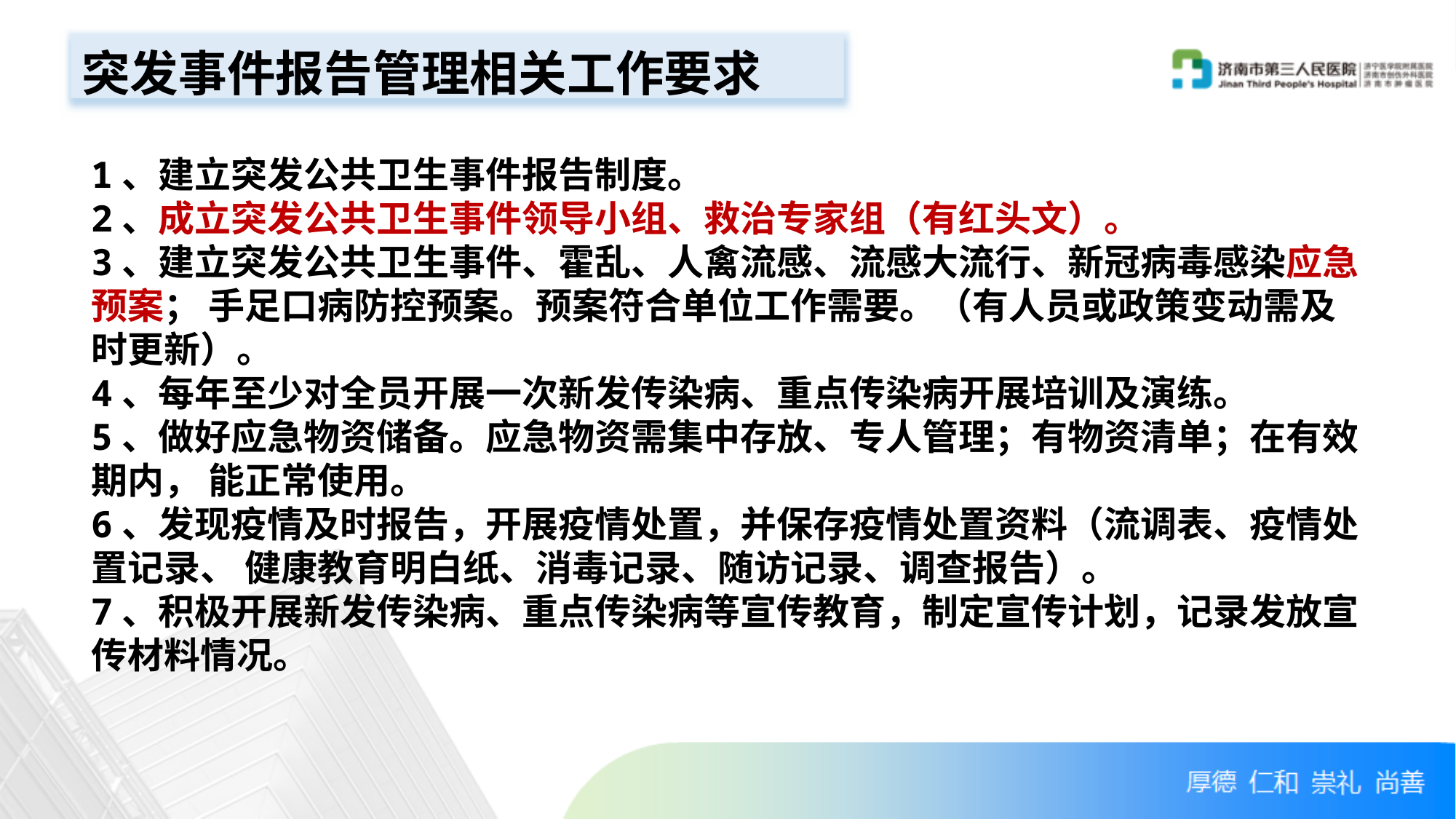

突发事件报告管理相关工作要求
1、建立突发公共卫生事件报告制度。
2、成立突发公共卫生事件领导小组、救治专家组（有红头文）。
3、建立突发公共卫生事件、霍乱、人禽流感、流感大流行、新冠病毒感染应急预案； 手足口病防控预案。预案符合单位工作需要。（有人员或政策变动需及时更新）。
4、每年至少对全员开展一次新发传染病、重点传染病开展培训及演练。
5、做好应急物资储备。应急物资需集中存放、专人管理；有物资清单；在有效期内， 能正常使用。
6、发现疫情及时报告，开展疫情处置，并保存疫情处置资料（流调表、疫情处置记录、 健康教育明白纸、消毒记录、随访记录、调查报告）。
7、积极开展新发传染病、重点传染病等宣传教育，制定宣传计划，记录发放宣传材料情况。